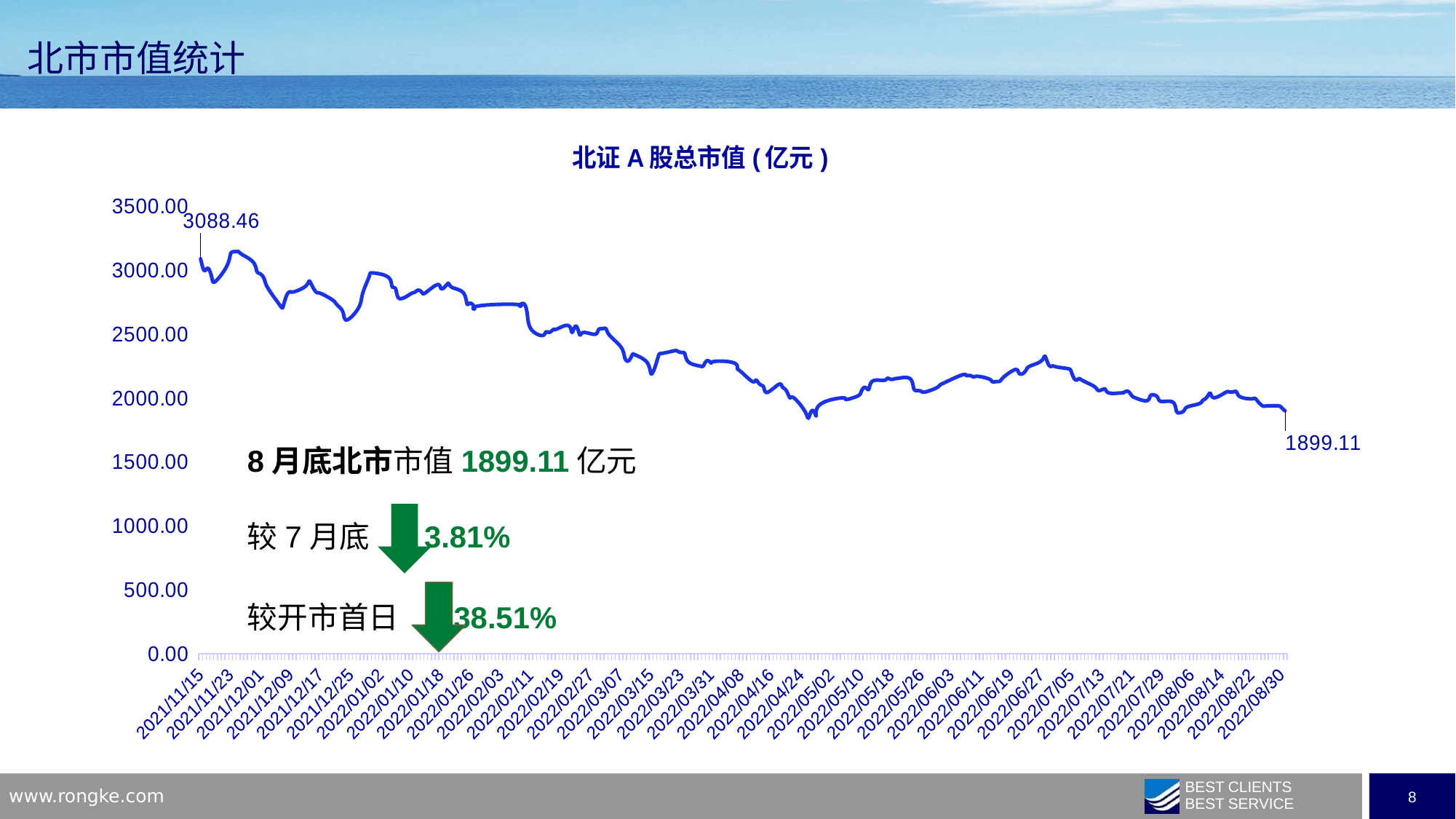

北市市值统计

### Chart: 北证A股总市值(亿元)

| Category | 总市值(亿元) |
|---|---|
| 44515 | 3088.4606400545003 |
| 44516 | 2997.3620999799 |
| 44517 | 3014.5854393502 |
| 44518 | 2940.5291382088 |
| 44519 | 2913.9344575807 |
| 44522 | 3033.1494422807 |
| 44523 | 3129.0664760759996 |
| 44524 | 3144.7419059546996 |
| 44525 | 3146.8045148408 |
| 44526 | 3123.8359992279998 |
| 44529 | 3063.2177775515 |
| 44530 | 2990.5640037942 |
| 44531 | 2969.6818473934995 |
| 44532 | 2927.5495001836 |
| 44533 | 2856.7172162815996 |
| 44536 | 2731.4769442269 |
| 44537 | 2717.5845907422 |
| 44538 | 2807.5547157375 |
| 44539 | 2831.1369895342 |
| 44540 | 2832.3587541077004 |
| 44543 | 2875.9645712355 |
| 44544 | 2915.2136572054997 |
| 44545 | 2862.0289762043 |
| 44546 | 2824.5030919484 |
| 44547 | 2818.4503211878996 |
| 44550 | 2770.6908468056 |
| 44551 | 2741.9384395460997 |
| 44552 | 2710.531836241 |
| 44553 | 2665.0877314606 |
| 44554 | 2611.0772313992998 |
| 44557 | 2701.3762678314 |
| 44558 | 2797.0906736333 |
| 44559 | 2884.0108989543 |
| 44560 | 2958.9682478931 |
| 44561 | 2978.4727223101 |
| 44565 | 2945.1587072444 |
| 44566 | 2873.6098958555 |
| 44567 | 2852.1799168465996 |
| 44568 | 2778.2895669976 |
| 44571 | 2815.4297218337 |
| 44572 | 2826.6490426227 |
| 44573 | 2843.7944275859995 |
| 44574 | 2824.7946057577 |
| 44575 | 2825.3770537108003 |
| 44578 | 2886.4805719927003 |
| 44579 | 2859.7266787108 |
| 44580 | 2867.2150856589 |
| 44581 | 2897.5717377513 |
| 44582 | 2865.6857389148 |
| 44585 | 2823.456022057 |
| 44586 | 2735.5410298112 |
| 44587 | 2741.7276849517 |
| 44588 | 2698.2885264663 |
| 44589 | 2720.3883402991 |
| 44599 | 2732.6775043833 |
| 44600 | 2719.035484359 |
| 44601 | 2739.5593225565 |
| 44602 | 2664.9314404723 |
| 44603 | 2541.4579443395 |
| 44606 | 2489.6132507831 |
| 44607 | 2516.9032672714998 |
| 44608 | 2515.1797980633 |
| 44609 | 2537.1743224223 |
| 44610 | 2540.8693351622 |
| 44613 | 2567.0176791535 |
| 44614 | 2513.1819758331 |
| 44615 | 2563.3172349001998 |
| 44616 | 2495.5760063697 |
| 44617 | 2512.9740524619 |
| 44620 | 2498.8683255961 |
| 44621 | 2533.9550743483 |
| 44622 | 2543.4671496133 |
| 44623 | 2542.0886325928 |
| 44624 | 2490.0078905614 |
| 44627 | 2399.3359224244 |
| 44628 | 2317.843416293 |
| 44629 | 2291.0647515824 |
| 44630 | 2337.8606739144 |
| 44631 | 2335.5628728562 |
| 44634 | 2276.8703504475 |
| 44635 | 2191.1953457367003 |
| 44636 | 2236.970289288 |
| 44637 | 2331.1003730052 |
| 44638 | 2350.2793459873 |
| 44641 | 2368.6473237869 |
| 44642 | 2368.1464800659 |
| 44643 | 2357.4984179426997 |
| 44644 | 2347.2210929762 |
| 44645 | 2282.4304092946 |
| 44648 | 2250.8830811501 |
| 44649 | 2254.7709670899 |
| 44650 | 2292.9792617371 |
| 44651 | 2273.7992835669 |
| 44652 | 2287.4219522945 |
| 44657 | 2276.5464811505 |
| 44658 | 2233.7630699966 |
| 44659 | 2205.9382009733 |
| 44662 | 2130.5930208407 |
| 44663 | 2141.0613900120998 |
| 44664 | 2107.6765936502998 |
| 44665 | 2087.2858225886 |
| 44666 | 2044.7780010861 |
| 44669 | 2106.8736337981 |
| 44670 | 2087.6503194088 |
| 44671 | 2060.6996249635 |
| 44672 | 2003.0095072823 |
| 44673 | 2003.1921186149 |
| 44676 | 1897.5072250229 |
| 44677 | 1843.8059435312 |
| 44678 | 1903.83030988 |
| 44679 | 1860.4588036072 |
| 44680 | 1949.1227810439002 |
| 44686 | 2001.8208440397 |
| 44687 | 1988.8710196288 |
| 44690 | 2015.6275546635 |
| 44691 | 2050.1486812048 |
| 44692 | 2084.5512485398003 |
| 44693 | 2067.6838362139997 |
| 44694 | 2132.1466382485 |
| 44697 | 2138.8747076173 |
| 44698 | 2155.0046642944 |
| 44699 | 2146.3777265307 |
| 44700 | 2151.9335482647 |
| 44701 | 2155.6901761387 |
| 44704 | 2152.6466287201997 |
| 44705 | 2076.9383429301 |
| 44706 | 2057.8478255545 |
| 44707 | 2053.7841402309 |
| 44708 | 2047.5838146745002 |
| 44711 | 2079.0440535459 |
| 44712 | 2102.3829512271 |
| 44713 | 2117.7639848160998 |
| 44714 | 2132.0261465352 |
| 44718 | 2182.4246882636 |
| 44719 | 2177.3043726981 |
| 44720 | 2176.4558391391 |
| 44721 | 2165.5208588835 |
| 44722 | 2170.3819429725 |
| 44725 | 2150.4575209521 |
| 44726 | 2127.4744311331 |
| 44727 | 2129.1023133948997 |
| 44728 | 2132.6229367713 |
| 44729 | 2164.9953527979 |
| 44732 | 2222.2224121997 |
| 44733 | 2197.5938553968 |
| 44734 | 2190.4407398608 |
| 44735 | 2221.6324581654003 |
| 44736 | 2250.623211981 |
| 44739 | 2291.0740677060003 |
| 44740 | 2328.2034161769 |
| 44741 | 2258.7934593809 |
| 44742 | 2251.447583056 |
| 44743 | 2244.3740874763002 |
| 44746 | 2230.9070081954997 |
| 44747 | 2205.2558508335 |
| 44748 | 2144.5670577937 |
| 44749 | 2151.99042167 |
| 44750 | 2137.2253865604002 |
| 44753 | 2092.8659827001998 |
| 44754 | 2062.9280324383 |
| 44755 | 2063.3975027291 |
| 44756 | 2070.8883718676 |
| 44757 | 2040.7217354824 |
| 44760 | 2040.0498356865 |
| 44761 | 2043.7870957263 |
| 44762 | 2053.9687765675 |
| 44763 | 2023.2634538286 |
| 44764 | 2002.8256214681 |
| 44767 | 1978.8435269939998 |
| 44768 | 2015.428828869 |
| 44769 | 2025.4072774654999 |
| 44770 | 2005.6072492131 |
| 44771 | 1974.3126135447 |
| 44774 | 1969.1640018249 |
| 44775 | 1899.5368122778 |
| 44776 | 1885.7997846204998 |
| 44777 | 1901.1572892528 |
| 44778 | 1931.8575180185999 |
| 44781 | 1955.6882666498002 |
| 44782 | 1981.6711298885 |
| 44783 | 2003.1954582373999 |
| 44784 | 2039.0533071057 |
| 44785 | 2003.0632892785998 |
| 44788 | 2042.8295540911 |
| 44789 | 2048.9002455268 |
| 44790 | 2048.2167239873 |
| 44791 | 2048.7910216927 |
| 44792 | 2010.2082557429 |
| 44795 | 1994.6716549481 |
| 44796 | 1997.3010343389 |
| 44797 | 1963.4853780883 |
| 44798 | 1938.7479366731 |
| 44799 | 1938.5749902563 |
| 44802 | 1939.87322311 |
| 44803 | 1925.7836211535998 |
| 44804 | 1899.1089338085999 |
8月底北市市值1899.11亿元

较7月底       3.81%

较开市首日       38.51%